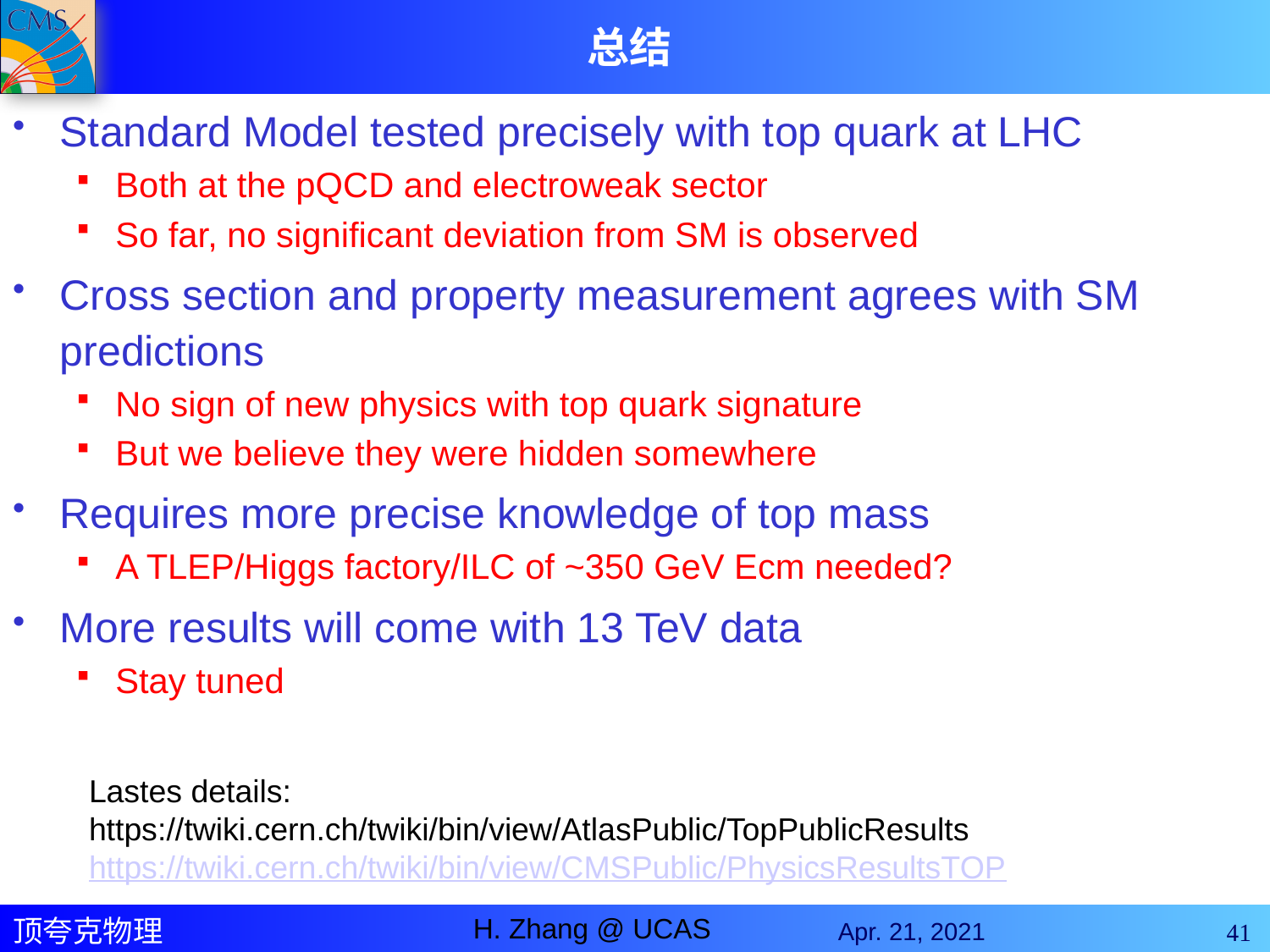

# 总结
Standard Model tested precisely with top quark at LHC
Both at the pQCD and electroweak sector
So far, no significant deviation from SM is observed
Cross section and property measurement agrees with SM predictions
No sign of new physics with top quark signature
But we believe they were hidden somewhere
Requires more precise knowledge of top mass
A TLEP/Higgs factory/ILC of ~350 GeV Ecm needed?
More results will come with 13 TeV data
Stay tuned

Lastes details:
https://twiki.cern.ch/twiki/bin/view/AtlasPublic/TopPublicResults
https://twiki.cern.ch/twiki/bin/view/CMSPublic/PhysicsResultsTOP

41